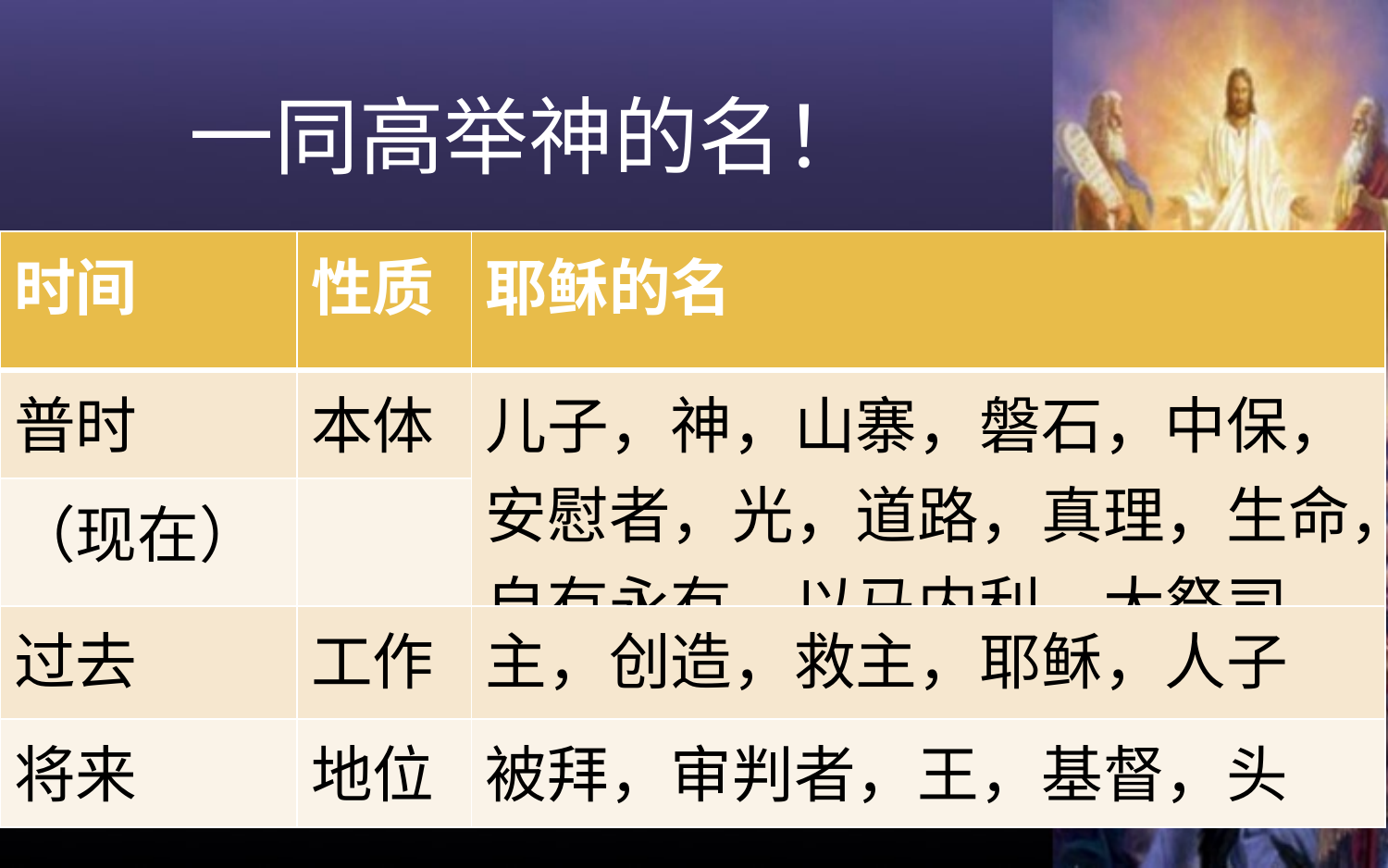

一同高举神的名！
| 时间 | 性质 | 耶稣的名 |
| --- | --- | --- |
| 普时 | 本体 | 儿子，神，山寨，磐石，中保，安慰者，光，道路，真理，生命，自有永有，以马内利，大祭司 |
| （现在） |  |  |
| 过去 | 工作 | 主，创造，救主，耶稣，人子 |
| 将来 | 地位 | 被拜，审判者，王，基督，头 |